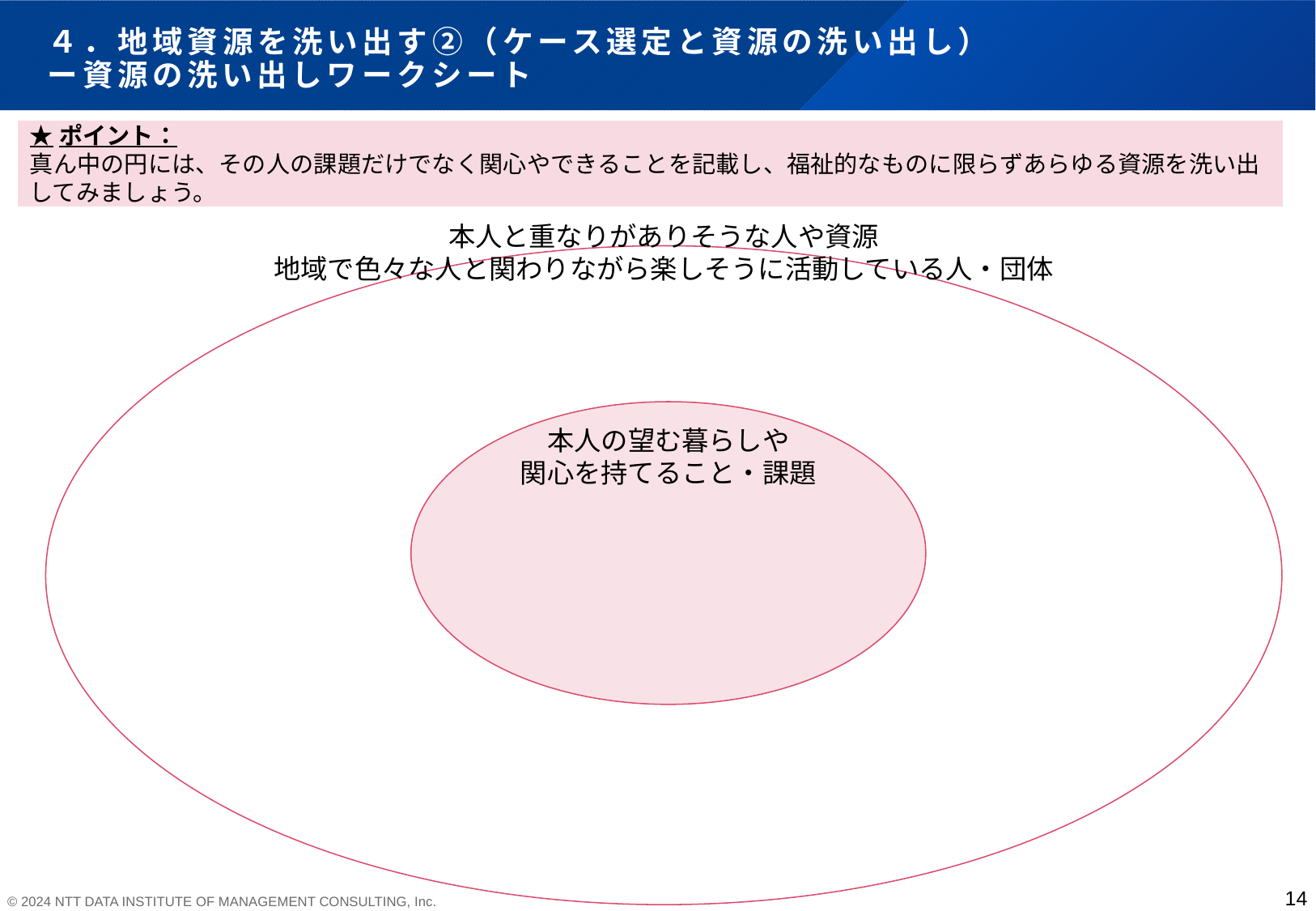

# ４．地域資源を洗い出す②（ケース選定と資源の洗い出し） ー資源の洗い出しワークシート
★ポイント：
真ん中の円には、その人の課題だけでなく関心やできることを記載し、福祉的なものに限らずあらゆる資源を洗い出してみましょう。
本人と重なりがありそうな人や資源
地域で色々な人と関わりながら楽しそうに活動している人・団体

本人の望む暮らしや
関心を持てること・課題

14